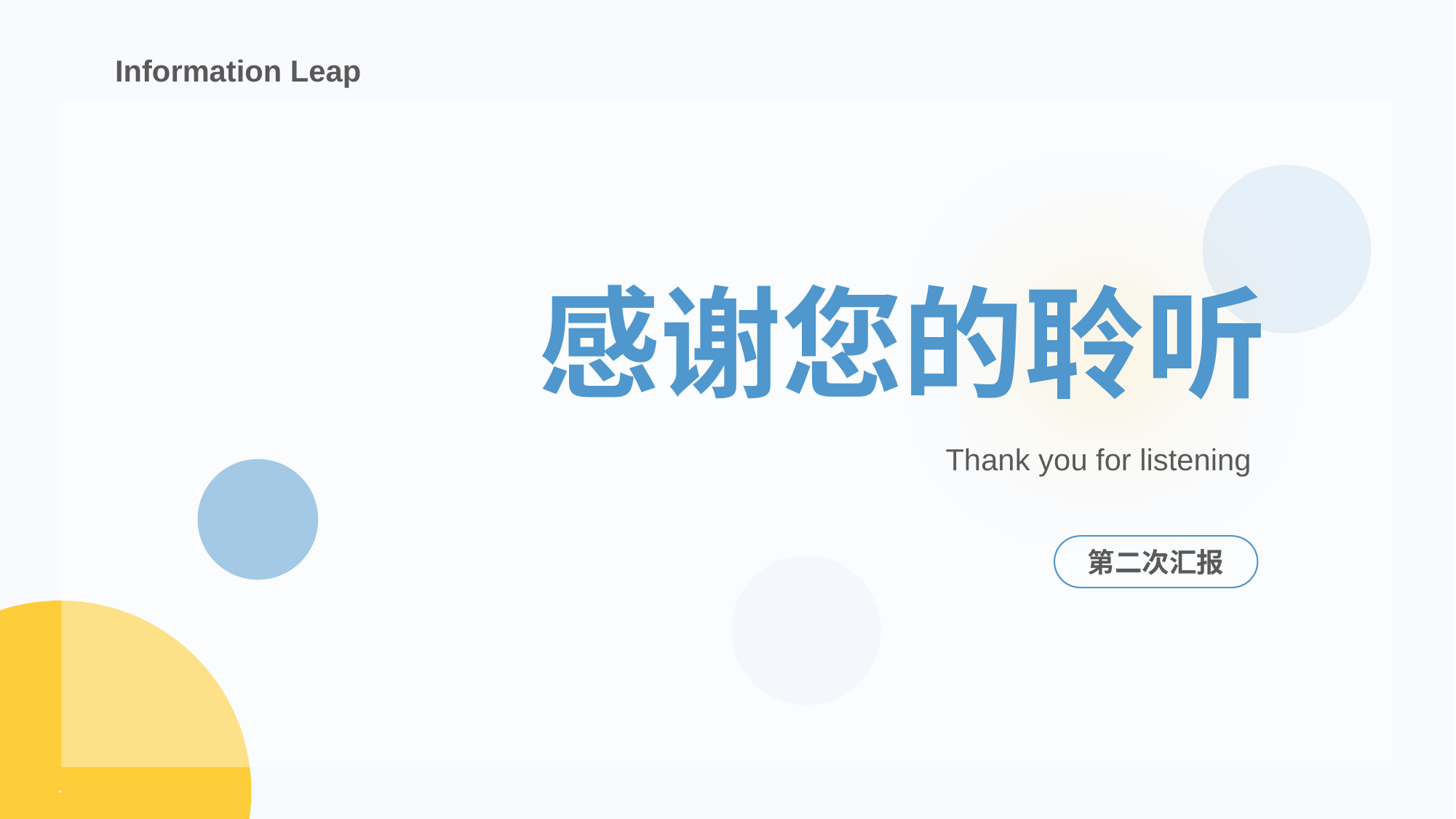

Information Leap

感谢您的聆听
Thank you for listening

第二次汇报